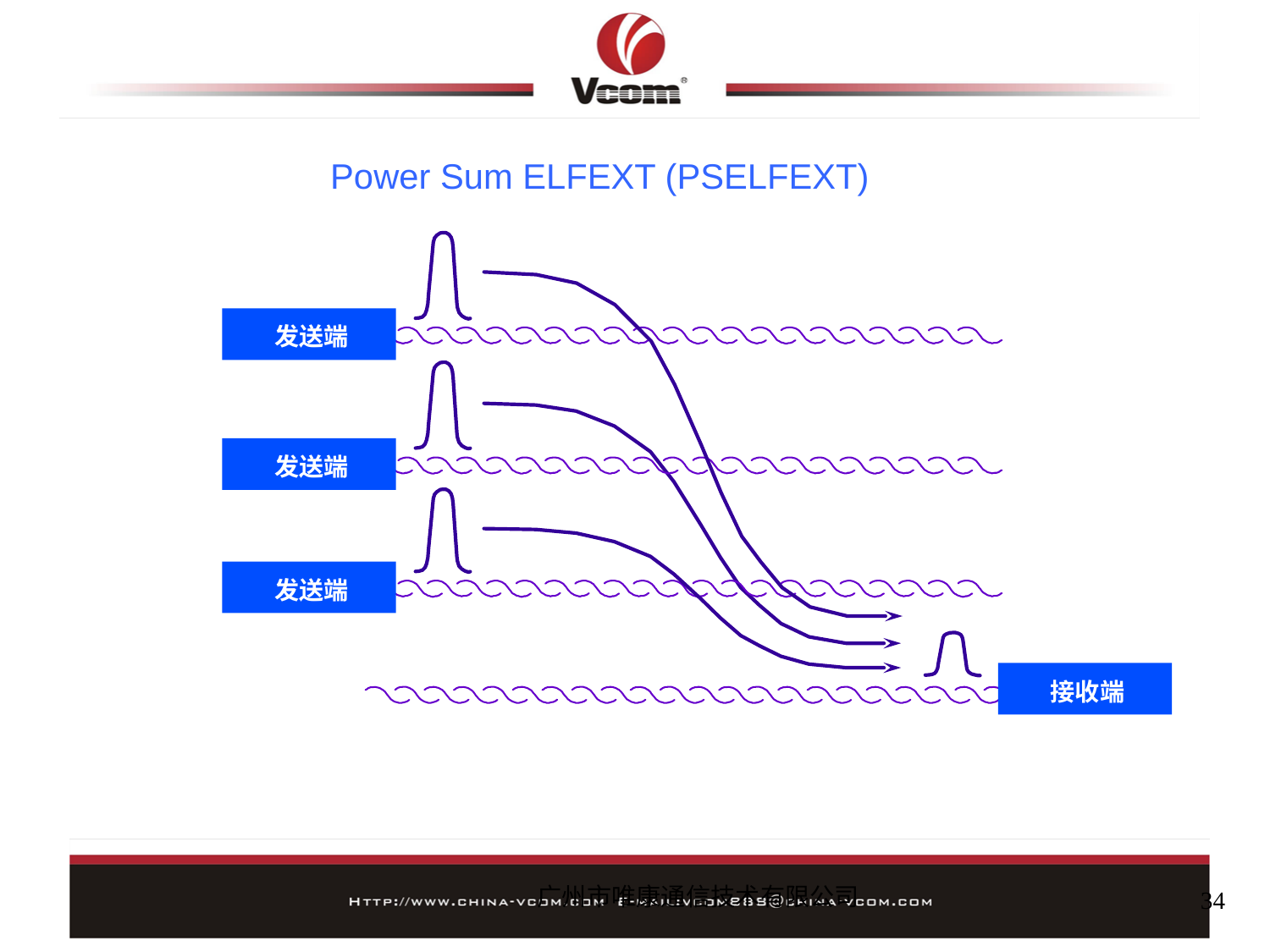

Power Sum ELFEXT (PSELFEXT)

发送端

发送端

发送端

接收端

广州市唯康通信技术有限公司
34